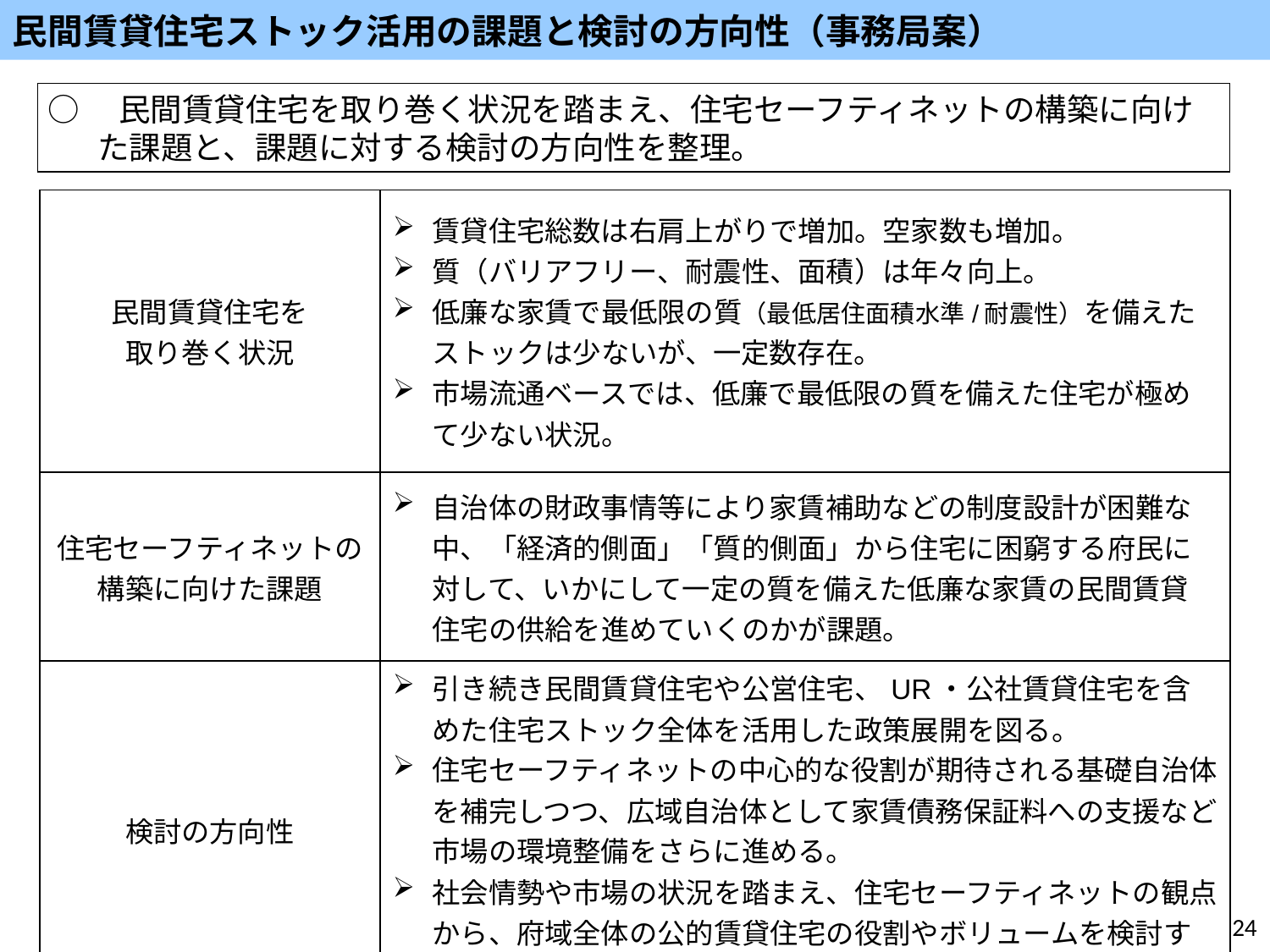

民間賃貸住宅ストック活用の課題と検討の方向性（事務局案）
○　民間賃貸住宅を取り巻く状況を踏まえ、住宅セーフティネットの構築に向けた課題と、課題に対する検討の方向性を整理。
| 民間賃貸住宅を 取り巻く状況 | 賃貸住宅総数は右肩上がりで増加。空家数も増加。 質（バリアフリー、耐震性、面積）は年々向上。 低廉な家賃で最低限の質（最低居住面積水準/耐震性）を備えたストックは少ないが、一定数存在。 市場流通ベースでは、低廉で最低限の質を備えた住宅が極めて少ない状況。 |
| --- | --- |
| 住宅セーフティネットの 構築に向けた課題 | 自治体の財政事情等により家賃補助などの制度設計が困難な中、「経済的側面」「質的側面」から住宅に困窮する府民に対して、いかにして一定の質を備えた低廉な家賃の民間賃貸住宅の供給を進めていくのかが課題。 |
| 検討の方向性 | 引き続き民間賃貸住宅や公営住宅、UR・公社賃貸住宅を含めた住宅ストック全体を活用した政策展開を図る。 住宅セーフティネットの中心的な役割が期待される基礎自治体を補完しつつ、広域自治体として家賃債務保証料への支援など市場の環境整備をさらに進める。 社会情勢や市場の状況を踏まえ、住宅セーフティネットの観点から、府域全体の公的賃貸住宅の役割やボリュームを検討する。 |
24